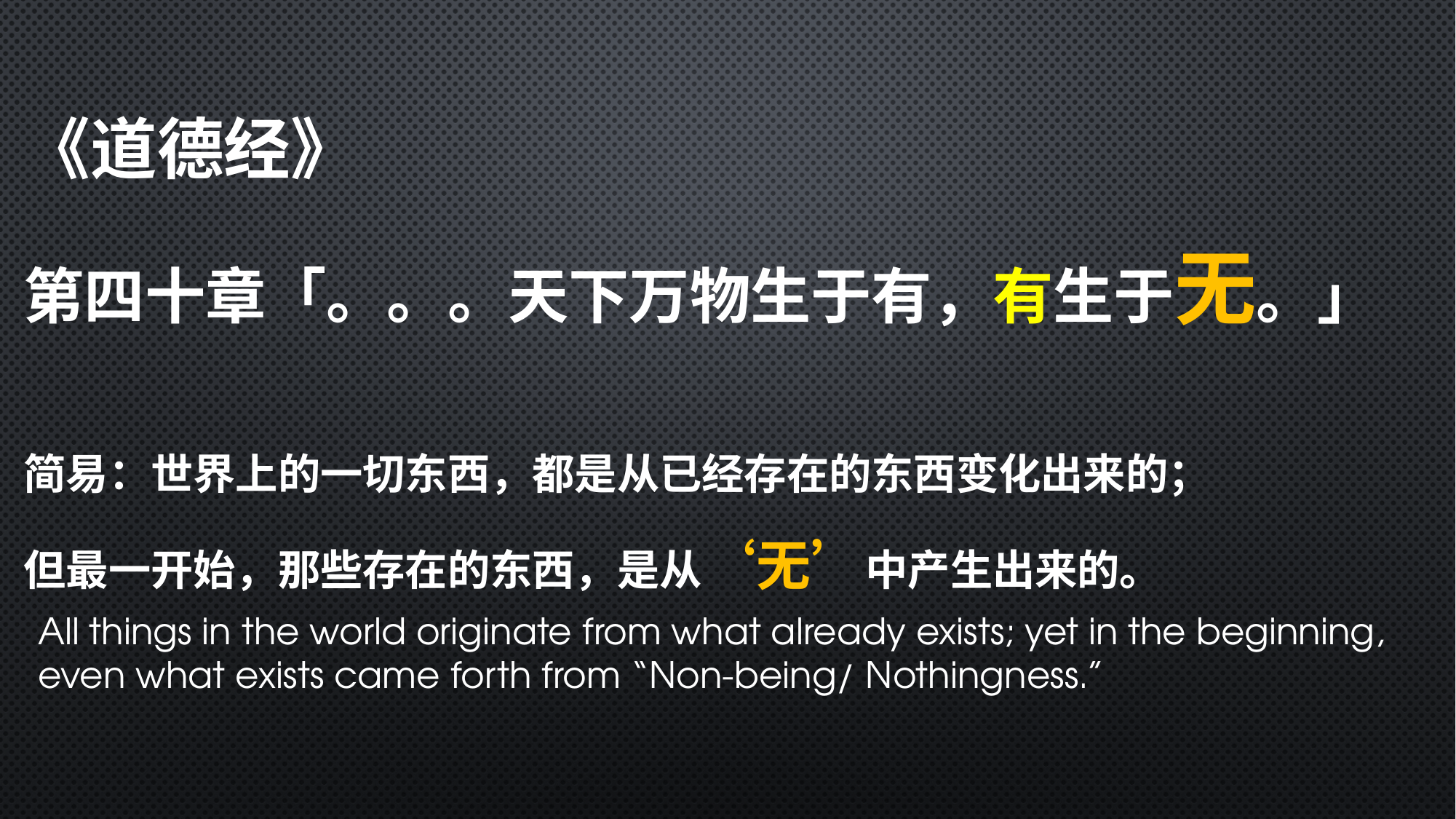

《道德经》
第四十章「。。。天下万物生于有，有生于无。」

简易：世界上的一切东西，都是从已经存在的东西变化出来的；
但最一开始，那些存在的东西，是从‘无’中产生出来的。

All things in the world originate from what already exists; yet in the beginning, even what exists came forth from “Non-being/ Nothingness.”